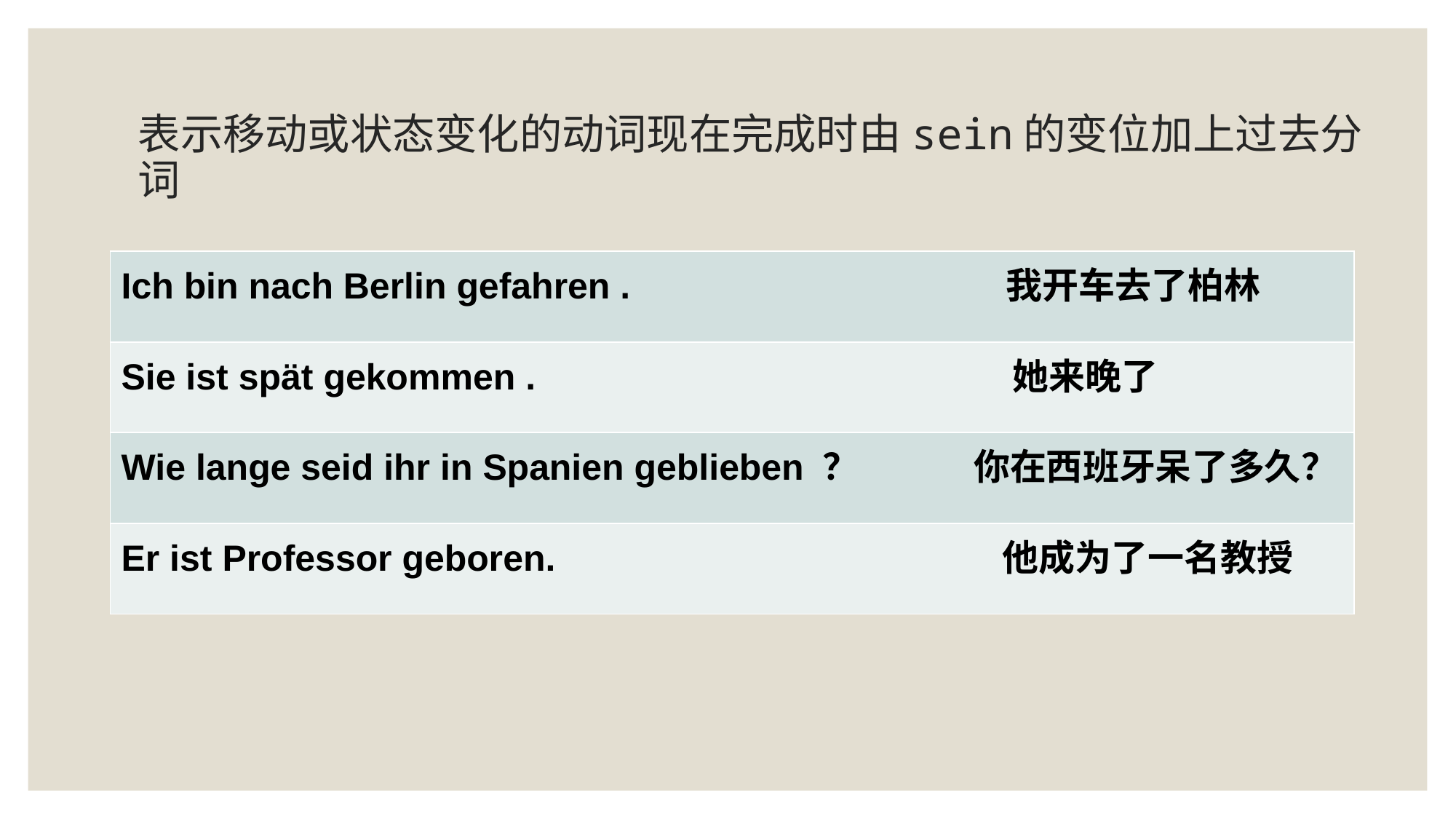

# 表示移动或状态变化的动词现在完成时由sein的变位加上过去分词
| Ich bin nach Berlin gefahren . 我开车去了柏林 |
| --- |
| Sie ist spät gekommen . 她来晚了 |
| Wie lange seid ihr in Spanien geblieben ？ 你在西班牙呆了多久？ |
| Er ist Professor geboren. 他成为了一名教授 |